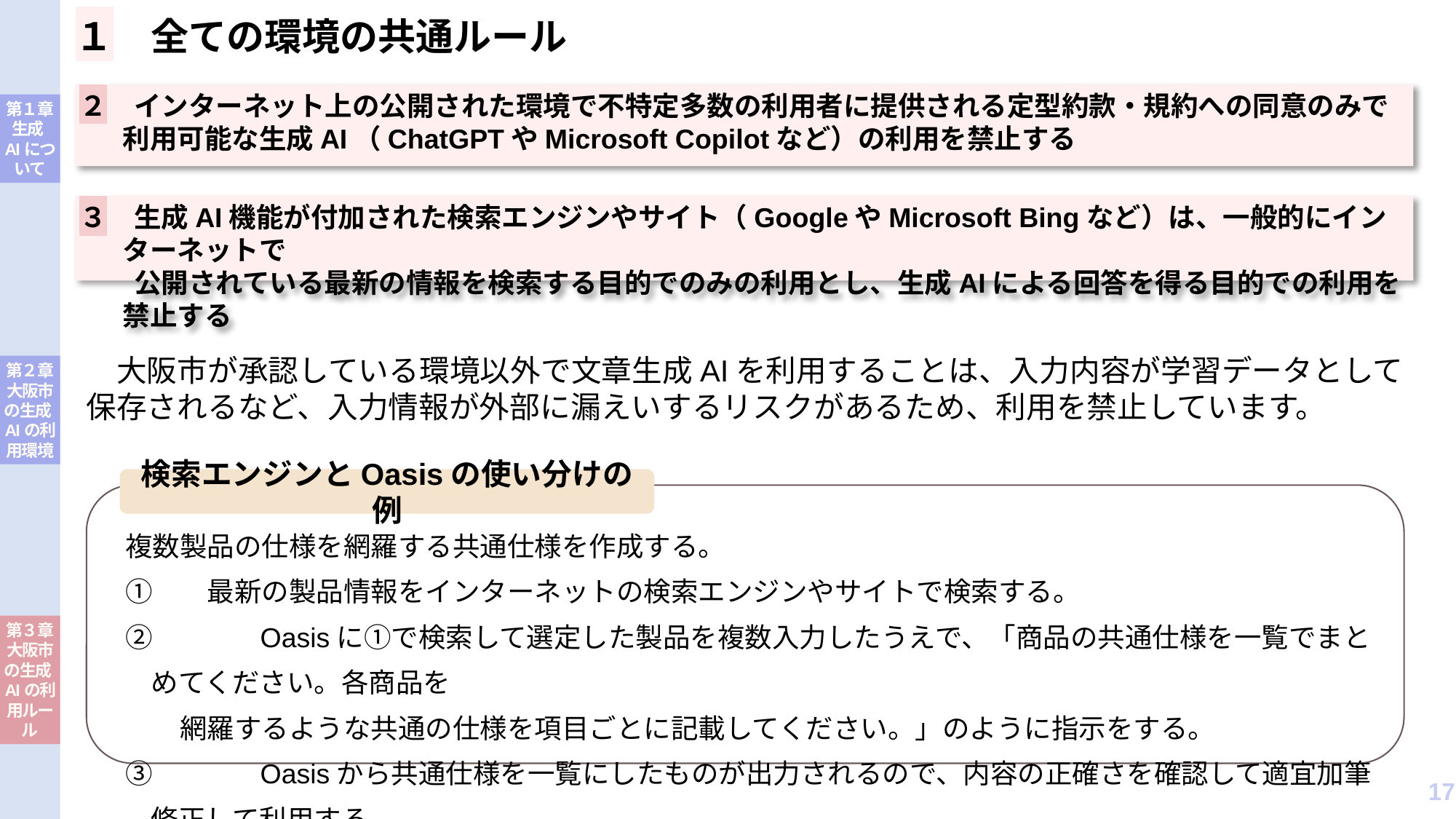

１　全ての環境の共通ルール
２　インターネット上の公開された環境で不特定多数の利用者に提供される定型約款・規約への同意のみで利用可能な生成AI（ChatGPTやMicrosoft Copilotなど）の利用を禁止する

３　生成AI機能が付加された検索エンジンやサイト（GoogleやMicrosoft Bingなど）は、一般的にインターネットで
　　公開されている最新の情報を検索する目的でのみの利用とし、生成AIによる回答を得る目的での利用を禁止する

　大阪市が承認している環境以外で文章生成AIを利用することは、入力内容が学習データとして保存されるなど、入力情報が外部に漏えいするリスクがあるため、利用を禁止しています。
検索エンジンとOasisの使い分けの例

　複数製品の仕様を網羅する共通仕様を作成する。
　①	最新の製品情報をインターネットの検索エンジンやサイトで検索する。
　②	Oasisに①で検索して選定した製品を複数入力したうえで、「商品の共通仕様を一覧でまとめてください。各商品を
　　　網羅するような共通の仕様を項目ごとに記載してください。」のように指示をする。
　③	Oasisから共通仕様を一覧にしたものが出力されるので、内容の正確さを確認して適宜加筆修正して利用する。
17